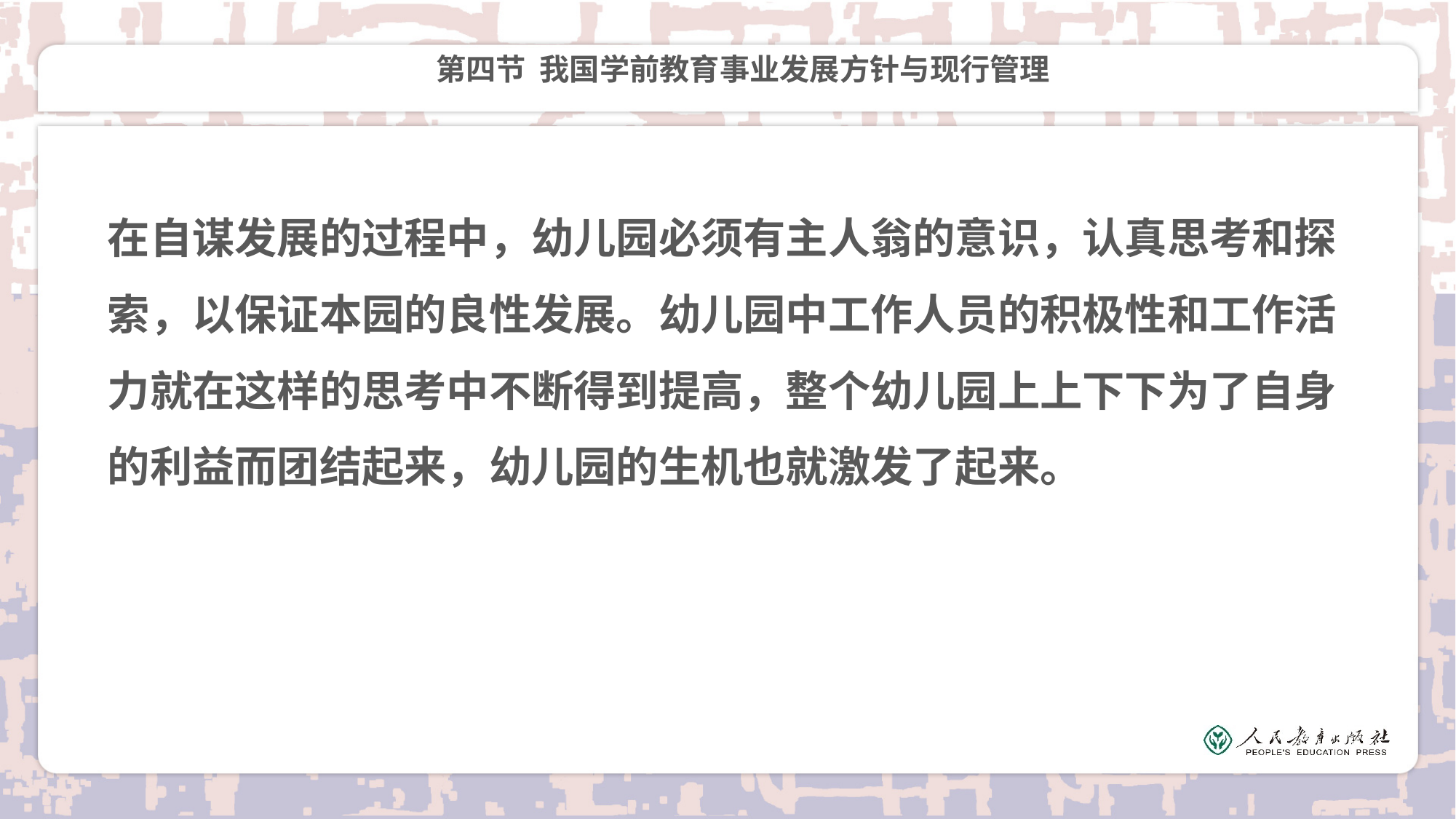

# 第四节  我国学前教育事业发展方针与现行管理
在自谋发展的过程中，幼儿园必须有主人翁的意识，认真思考和探索，以保证本园的良性发展。幼儿园中工作人员的积极性和工作活力就在这样的思考中不断得到提高，整个幼儿园上上下下为了自身的利益而团结起来，幼儿园的生机也就激发了起来。